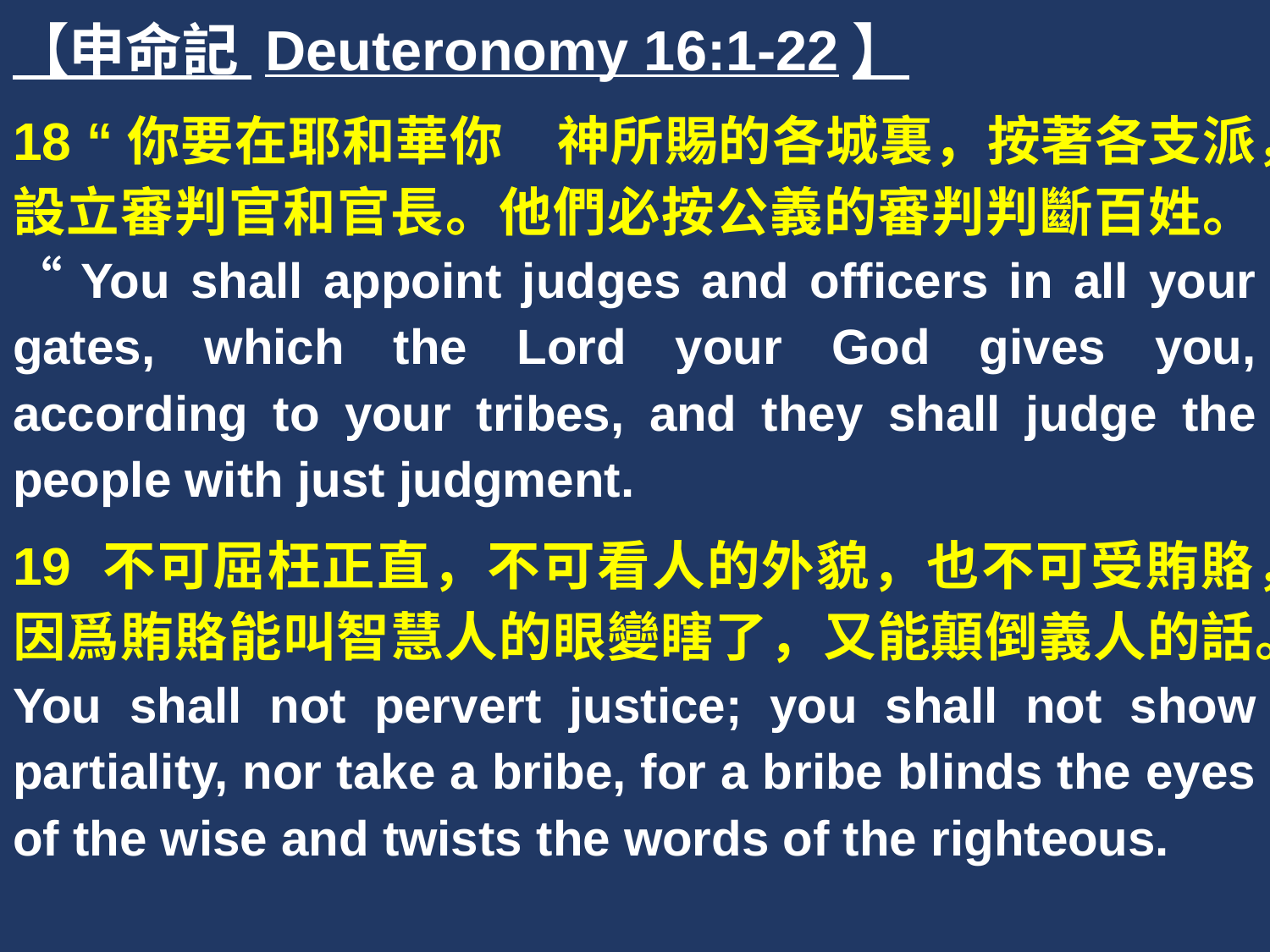

【申命記 Deuteronomy 16:1-22】
18 “你要在耶和華你　神所賜的各城裏，按著各支派，設立審判官和官長。他們必按公義的審判判斷百姓。“You shall appoint judges and officers in all your gates, which the Lord your God gives you, according to your tribes, and they shall judge the people with just judgment.
19 不可屈枉正直，不可看人的外貌，也不可受賄賂，因爲賄賂能叫智慧人的眼變瞎了，又能顛倒義人的話。You shall not pervert justice; you shall not show partiality, nor take a bribe, for a bribe blinds the eyes of the wise and twists the words of the righteous.